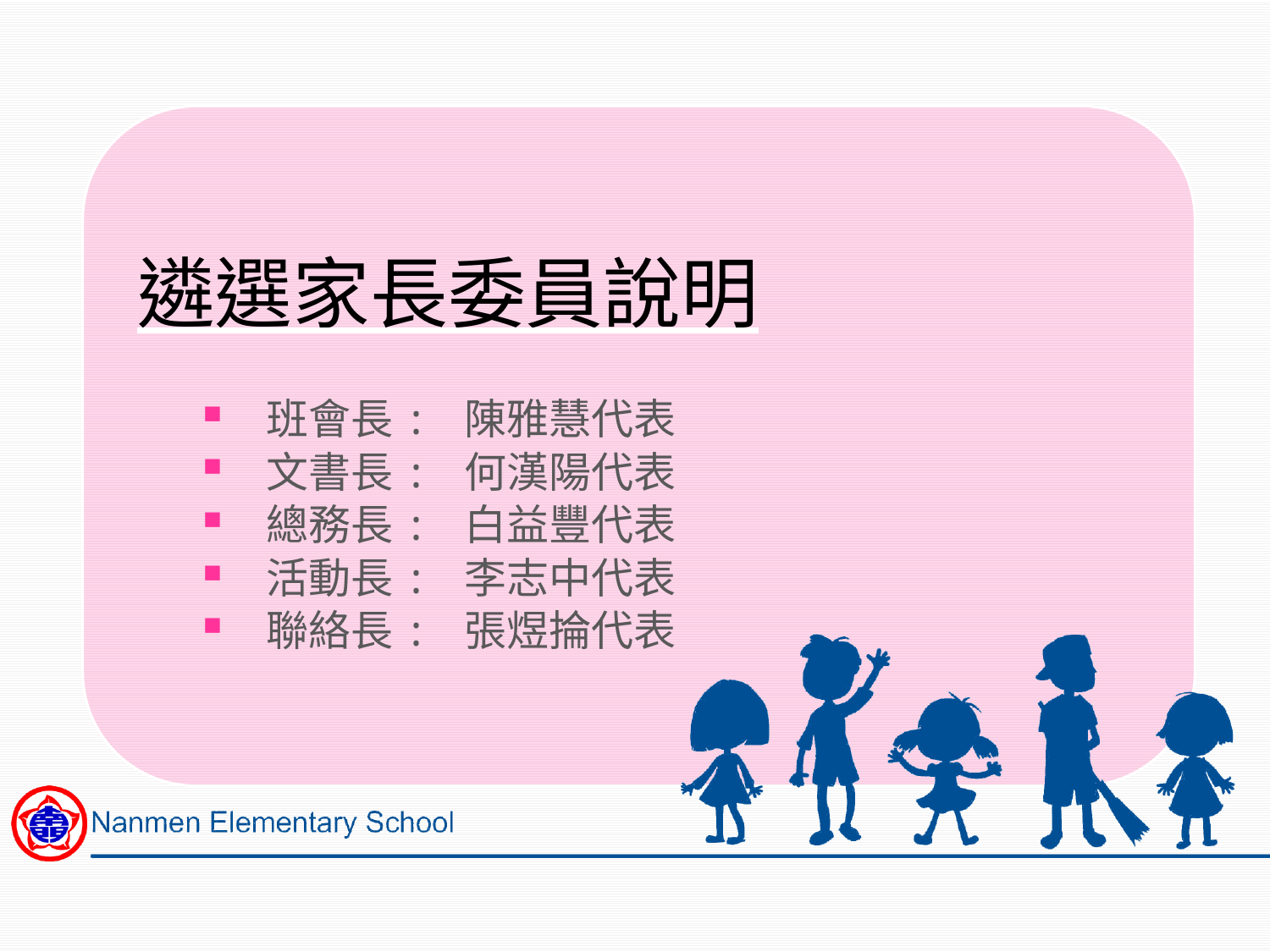

# 遴選家長委員說明
班會長: 陳雅慧代表
文書長: 何漢陽代表
總務長: 白益豐代表
活動長: 李志中代表
聯絡長: 張煜掄代表